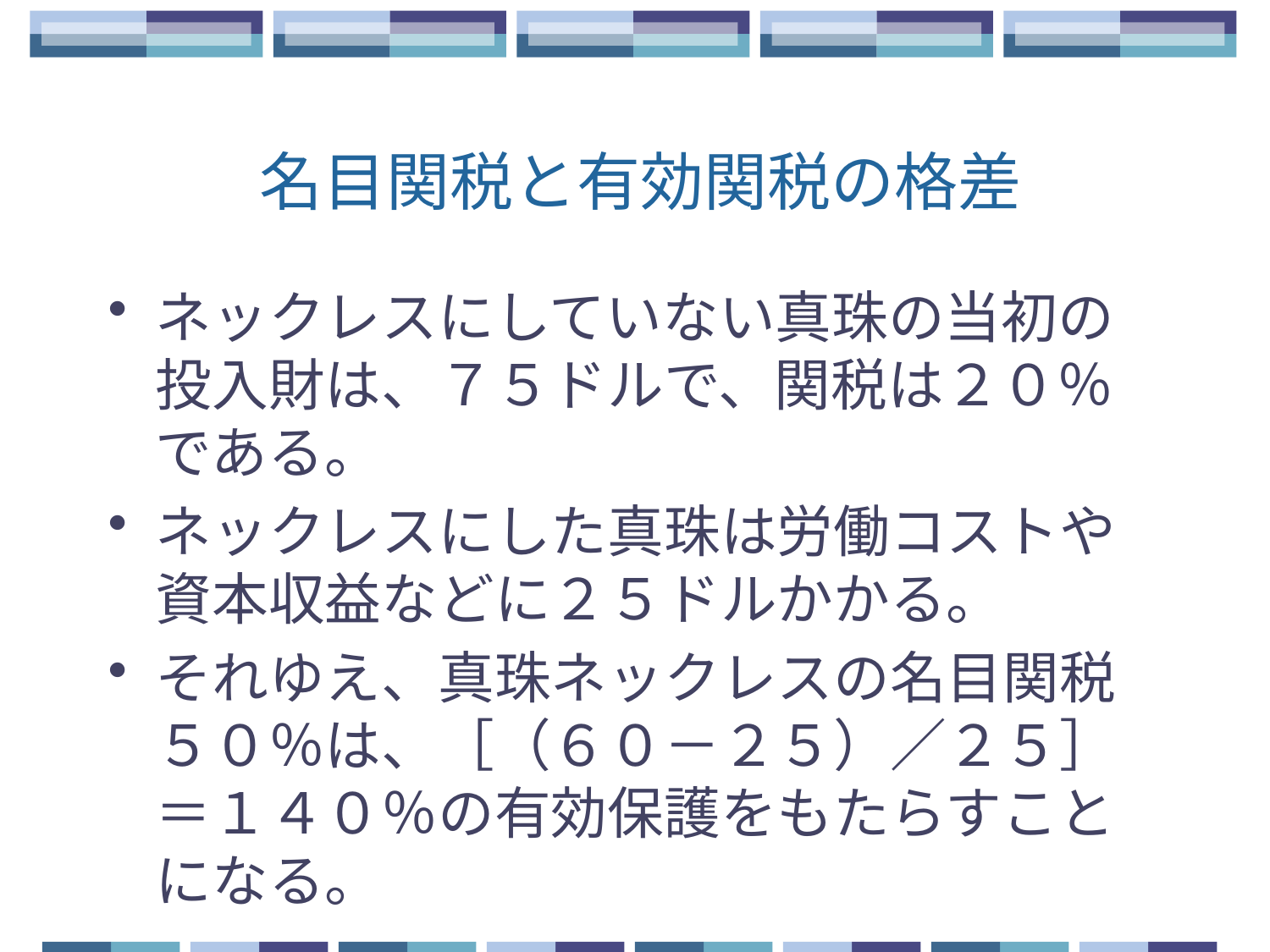

# 名目関税と有効関税の格差
ネックレスにしていない真珠の当初の投入財は、７５ドルで、関税は２０％である。
ネックレスにした真珠は労働コストや資本収益などに２５ドルかかる。
それゆえ、真珠ネックレスの名目関税５０％は、［（６０－２５）／２５］＝１４０％の有効保護をもたらすことになる。